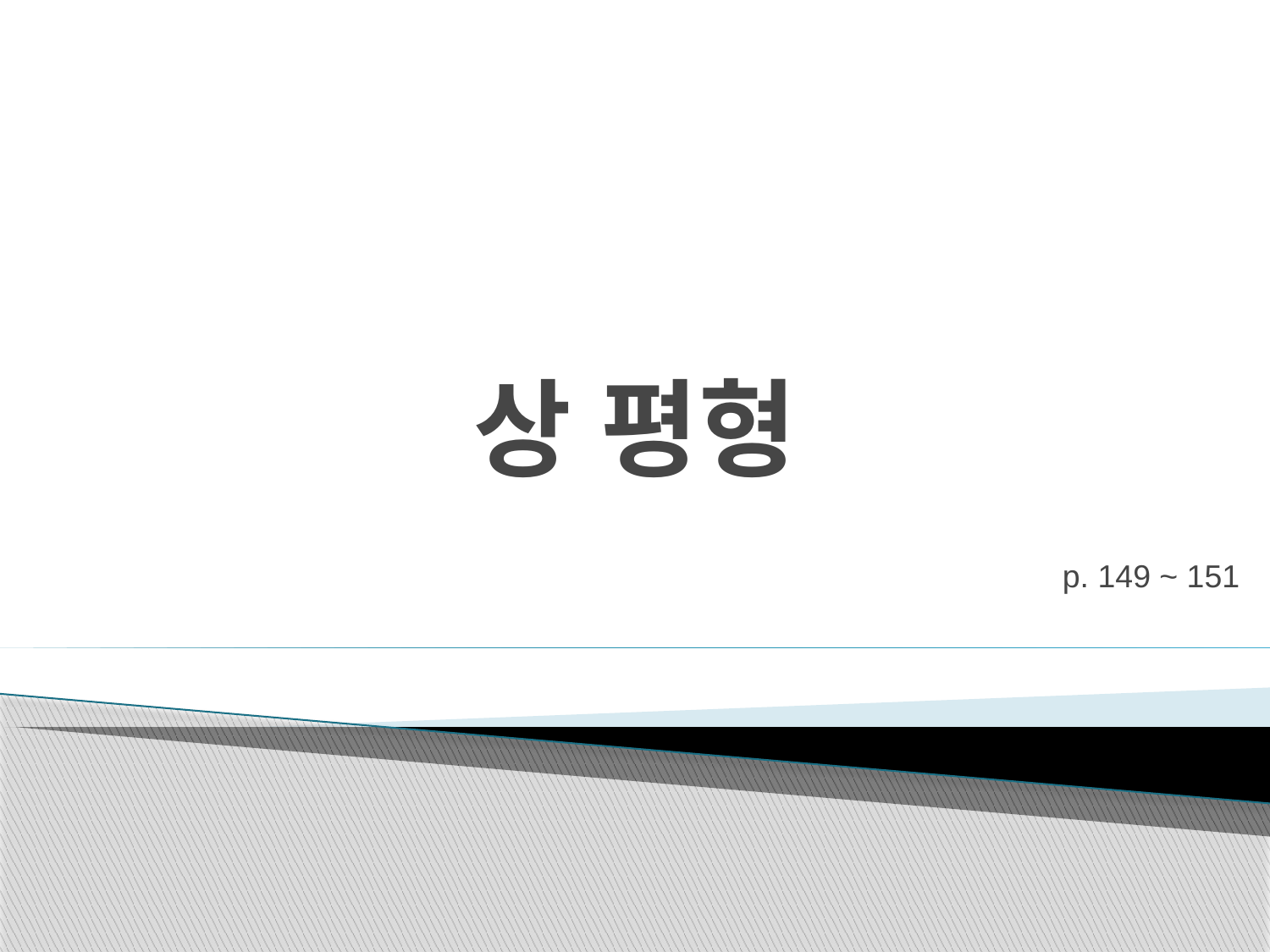

# 상 평형
p. 149 ~ 151